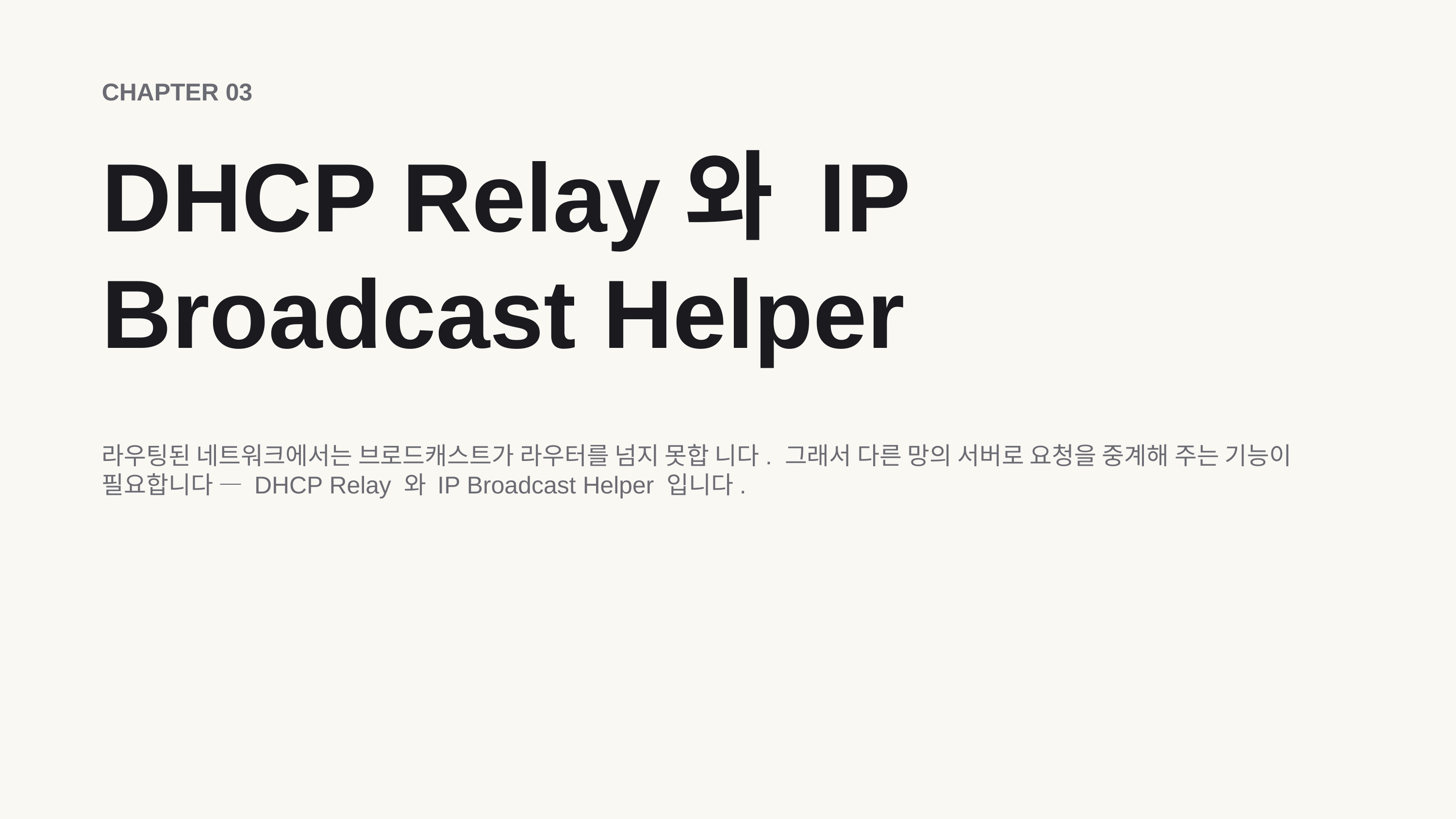

CHAPTER 03
DHCP Relay와 IP Broadcast Helper
라우팅된 네트워크에서는 브로드캐스트가 라우터를 넘지 못합 니다. 그래서 다른 망의 서버로 요청을 중계해 주는 기능이 필요합니다 — DHCP Relay 와 IP Broadcast Helper 입니다.